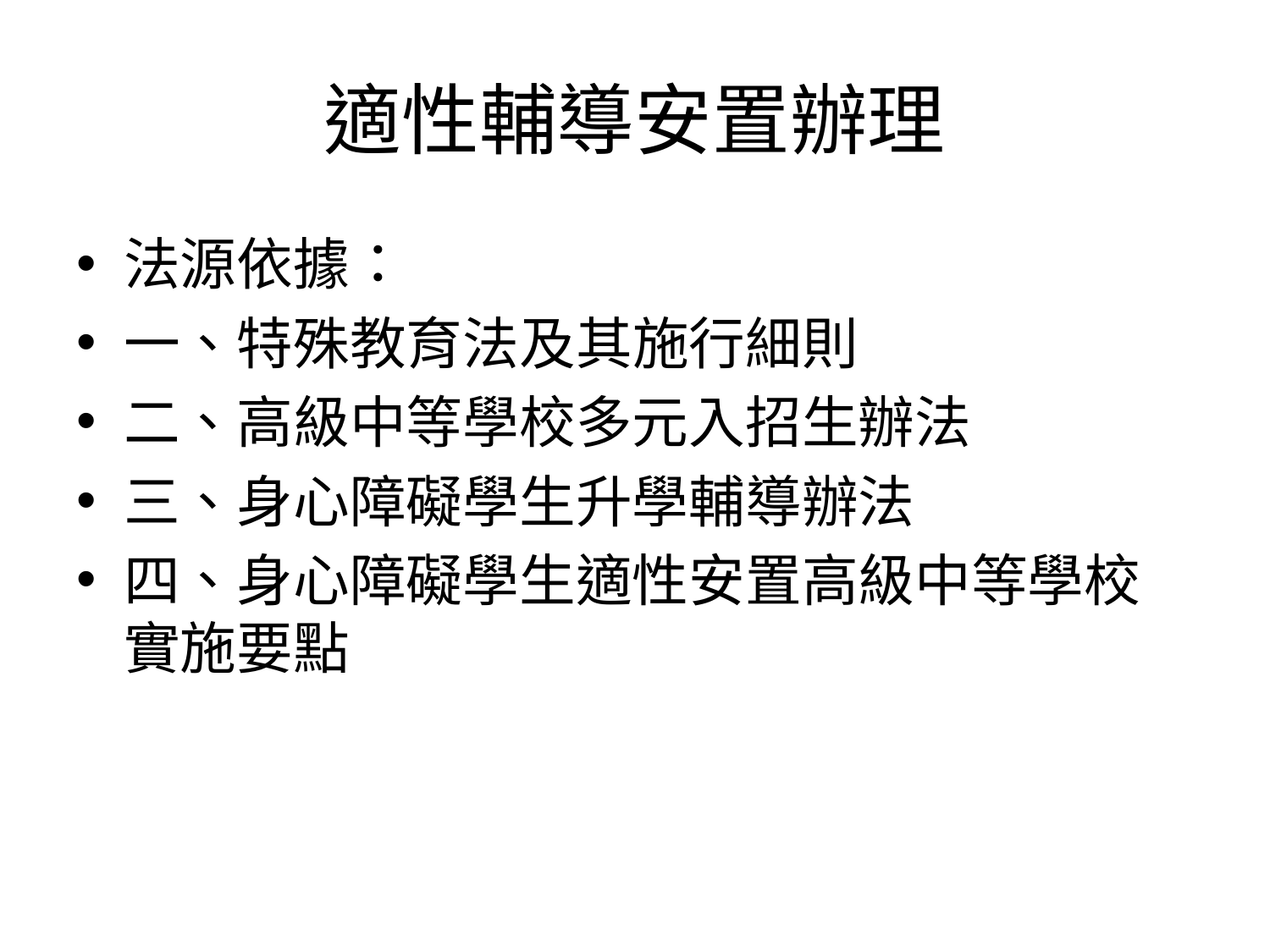

# 適性輔導安置辦理
法源依據：
一、特殊教育法及其施行細則
二、高級中等學校多元入招生辦法
三、身心障礙學生升學輔導辦法
四、身心障礙學生適性安置高級中等學校實施要點